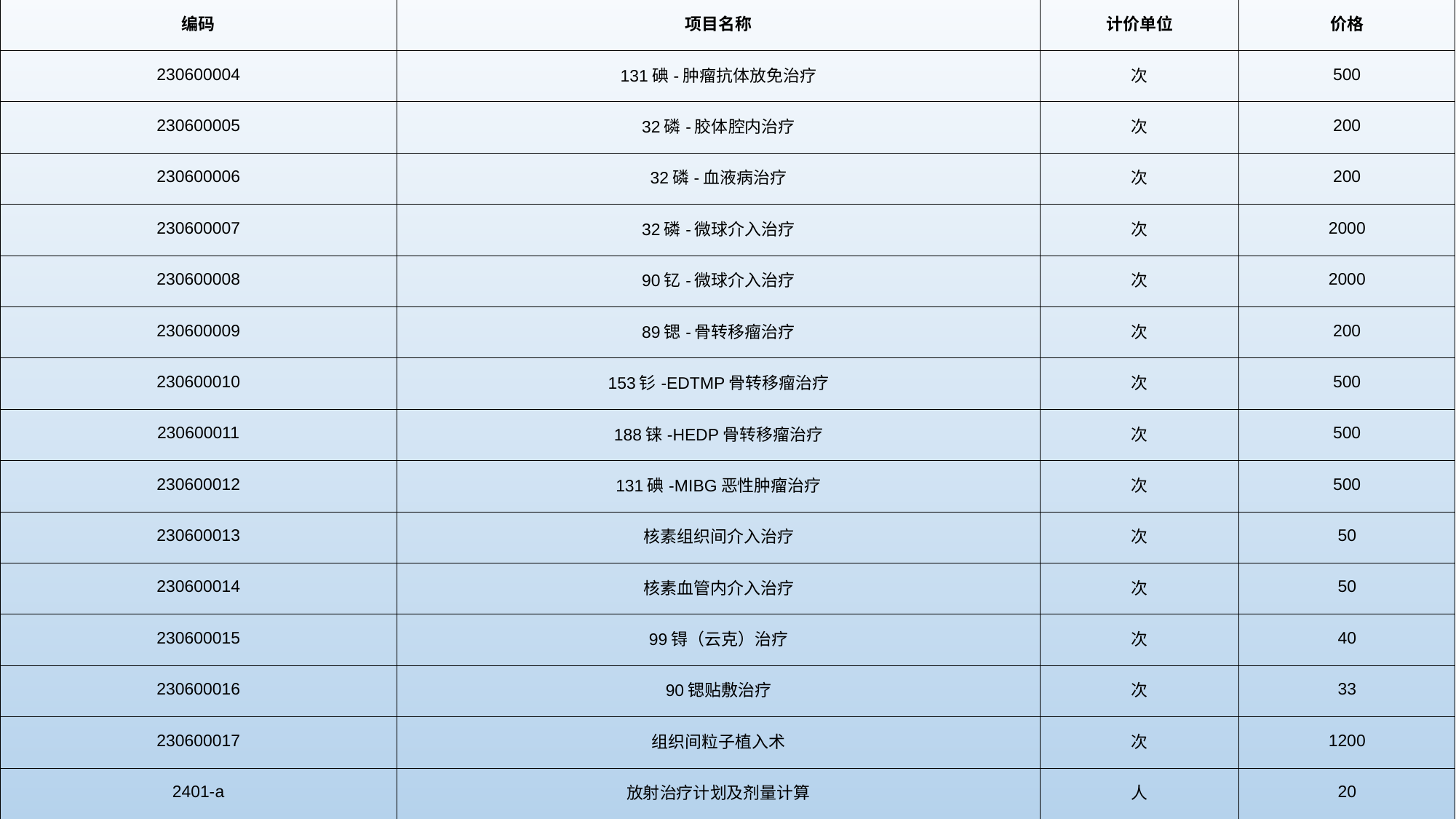

| 编码 | 项目名称 | 计价单位 | 价格 |
| --- | --- | --- | --- |
| 230600004 | 131碘-肿瘤抗体放免治疗 | 次 | 500 |
| 230600005 | 32磷-胶体腔内治疗 | 次 | 200 |
| 230600006 | 32磷-血液病治疗 | 次 | 200 |
| 230600007 | 32磷-微球介入治疗 | 次 | 2000 |
| 230600008 | 90钇-微球介入治疗 | 次 | 2000 |
| 230600009 | 89锶-骨转移瘤治疗 | 次 | 200 |
| 230600010 | 153钐-EDTMP骨转移瘤治疗 | 次 | 500 |
| 230600011 | 188铼-HEDP骨转移瘤治疗 | 次 | 500 |
| 230600012 | 131碘-MIBG恶性肿瘤治疗 | 次 | 500 |
| 230600013 | 核素组织间介入治疗 | 次 | 50 |
| 230600014 | 核素血管内介入治疗 | 次 | 50 |
| 230600015 | 99锝（云克）治疗 | 次 | 40 |
| 230600016 | 90锶贴敷治疗 | 次 | 33 |
| 230600017 | 组织间粒子植入术 | 次 | 1200 |
| 2401-a | 放射治疗计划及剂量计算 | 人 | 20 |